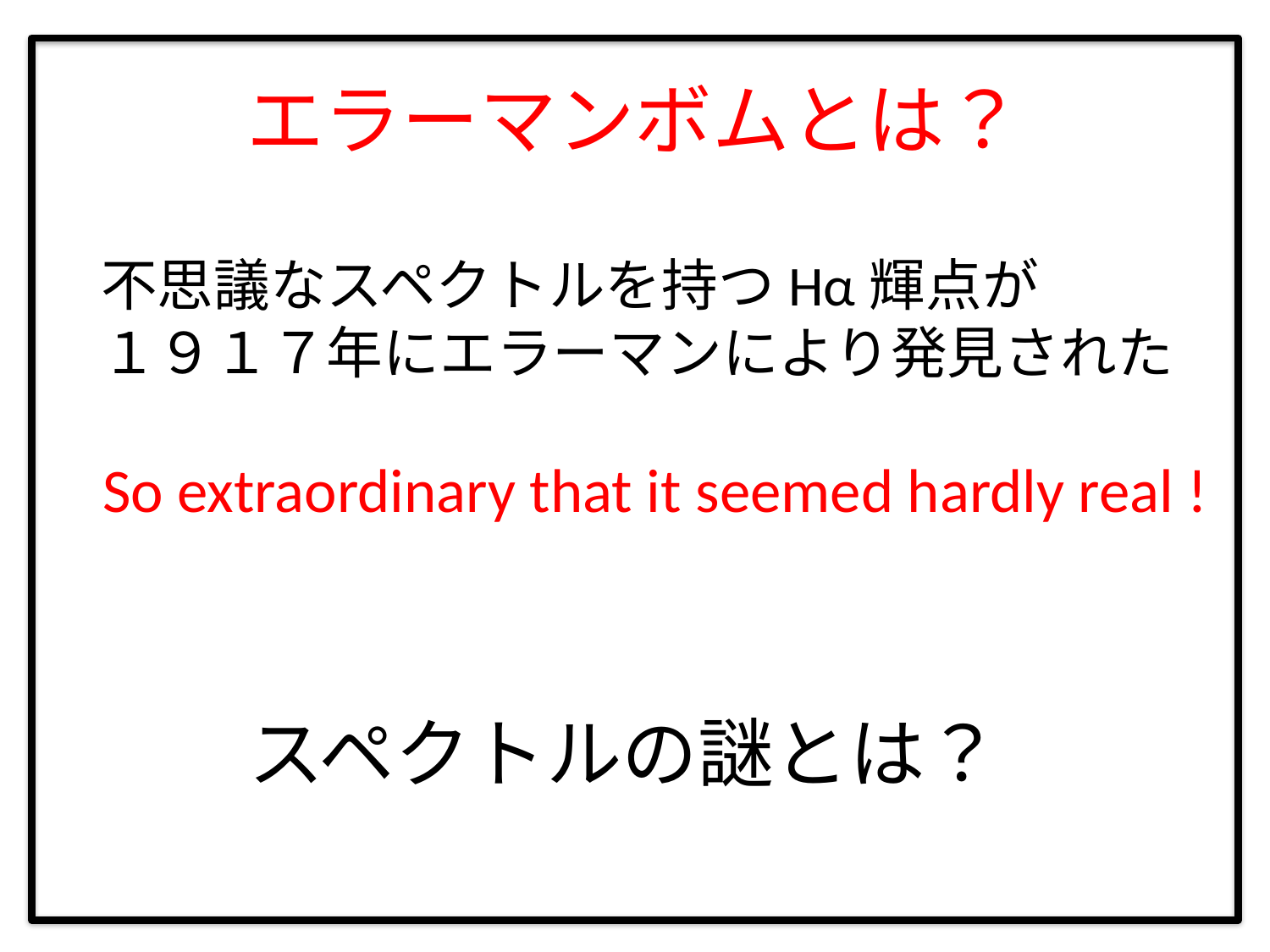

# エラーマンボムとは？
不思議なスペクトルを持つHα輝点が
１９１７年にエラーマンにより発見された
So extraordinary that it seemed hardly real !
スペクトルの謎とは？